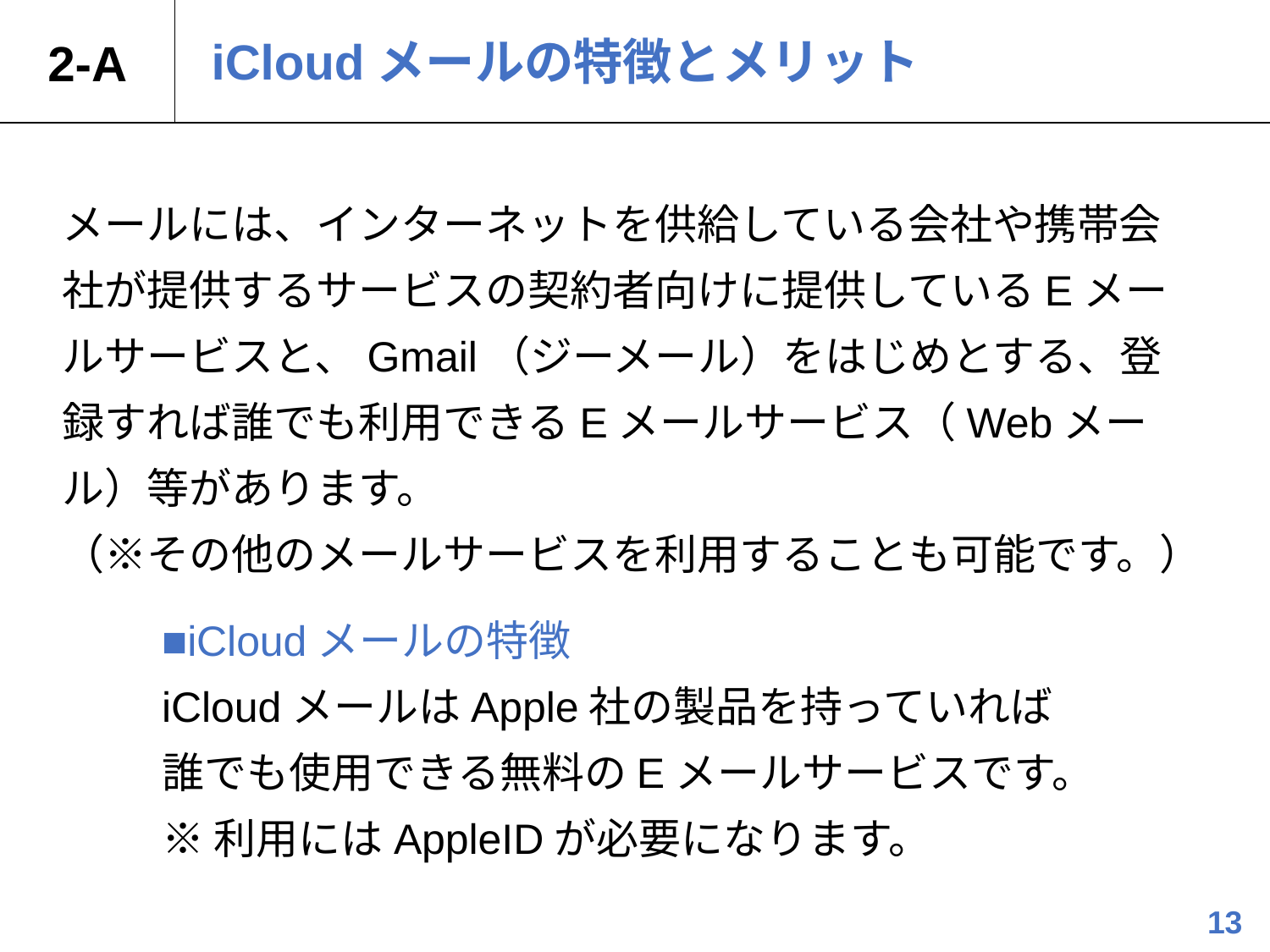

# 2-A
iCloudメールの特徴とメリット
メールには、インターネットを供給している会社や​携帯会社が提供するサービスの契約者向けに提供しているEメールサービスと、Gmail（ジーメール）をはじめとする、​登録すれば誰でも利用できるEメールサービス（Webメール）等があります。
（※その他のメールサービスを利用することも可能です。）

Gmailの特徴
■iCloudメールの特徴
iCloudメールはApple社の製品を持っていれば
誰でも使用できる無料のEメールサービスです。
※利用にはAppleIDが必要になります。

13